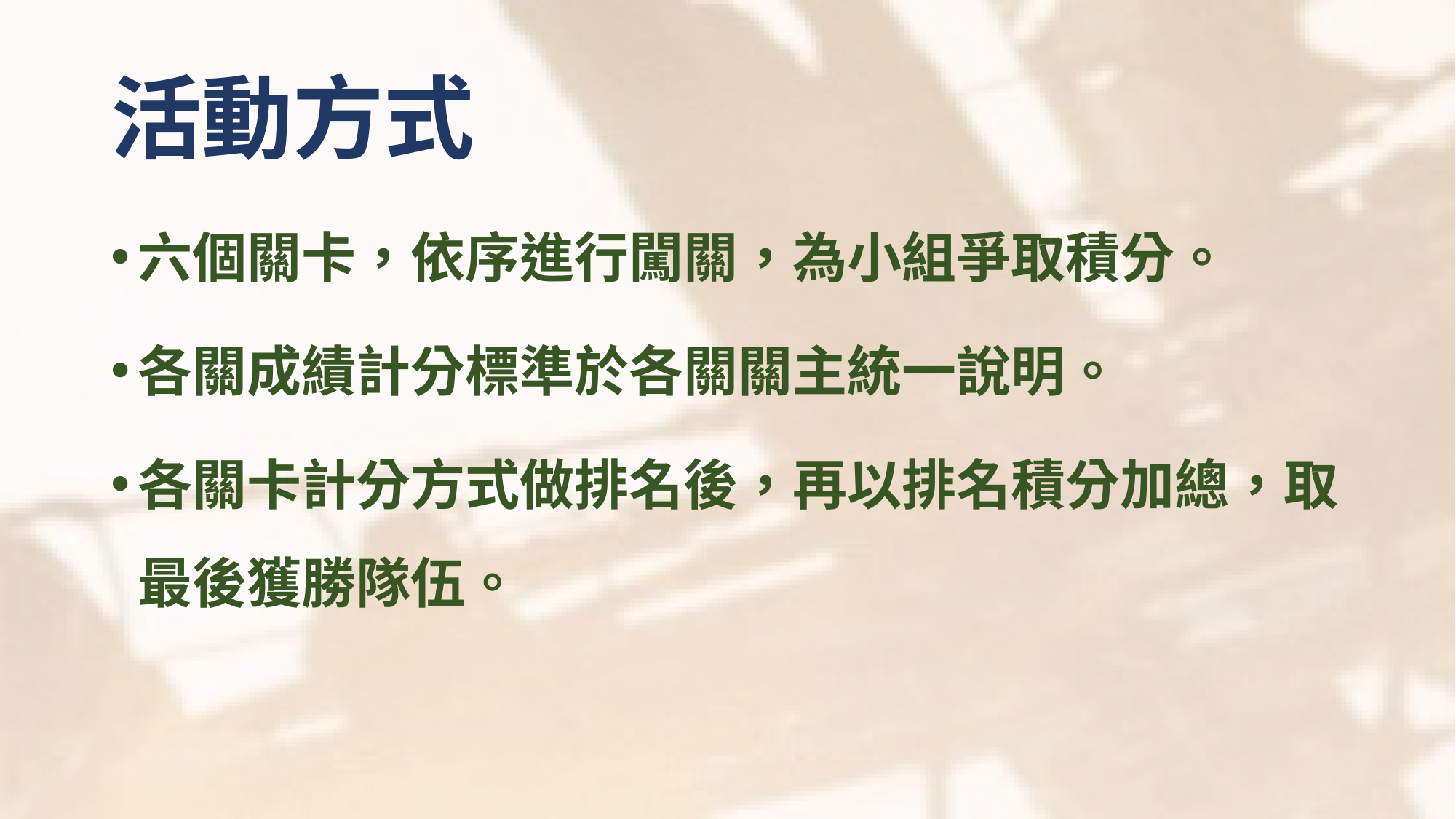

# 活動方式
六個關卡，依序進行闖關，為小組爭取積分。
各關成績計分標準於各關關主統一說明。
各關卡計分方式做排名後，再以排名積分加總，取最後獲勝隊伍。